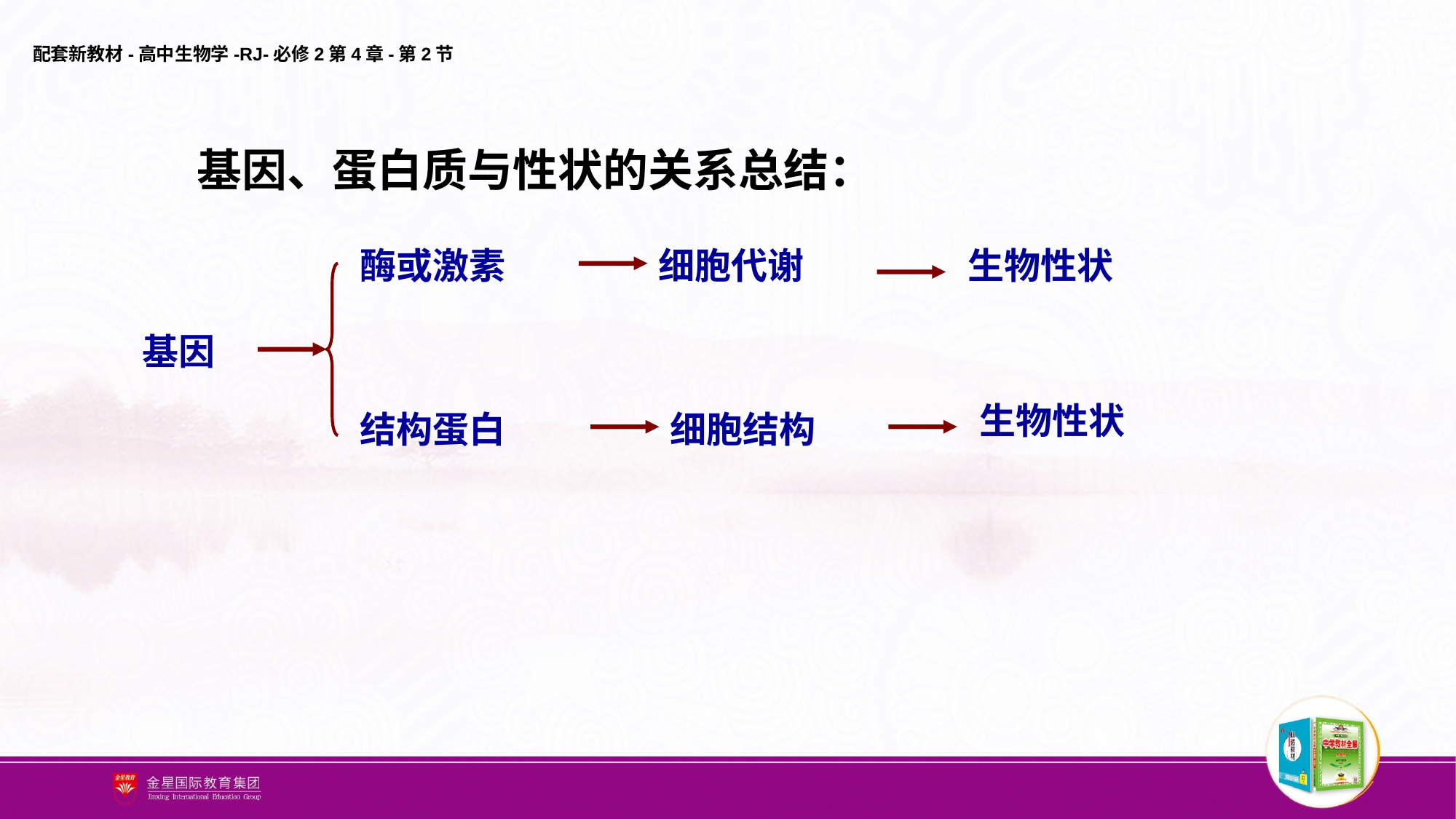

基因、蛋白质与性状的关系总结：
酶或激素
细胞代谢
生物性状

基因

生物性状
结构蛋白
细胞结构